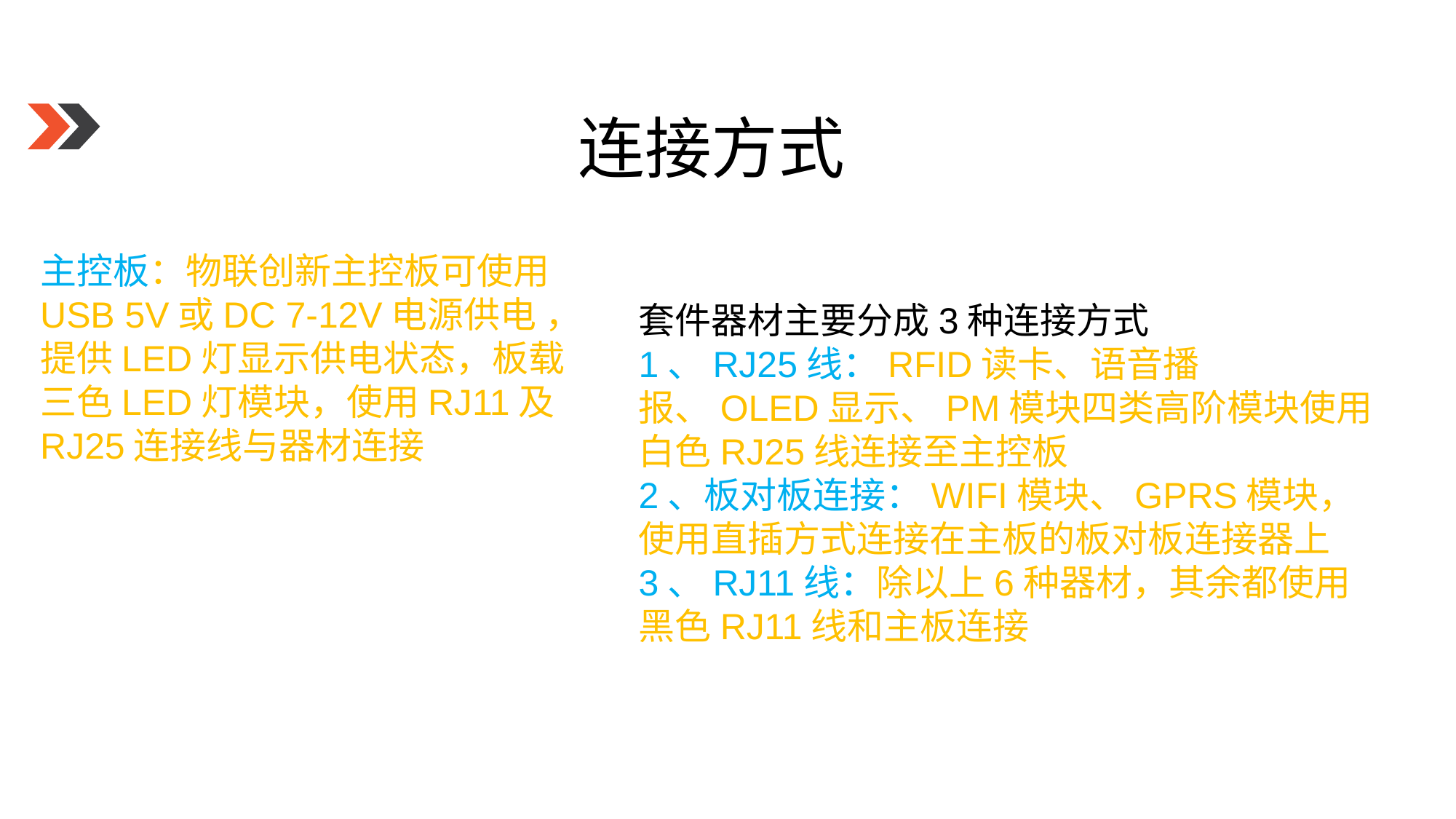

连接方式
主控板：物联创新主控板可使用USB 5V或DC 7-12V电源供电 ，提供LED灯显示供电状态，板载三色LED灯模块，使用RJ11及RJ25连接线与器材连接

套件器材主要分成3种连接方式
1、RJ25线：RFID读卡、语音播报、OLED显示、PM模块四类高阶模块使用白色RJ25线连接至主控板
2、板对板连接：WIFI模块、GPRS模块，使用直插方式连接在主板的板对板连接器上
3、RJ11线：除以上6种器材，其余都使用黑色RJ11线和主板连接